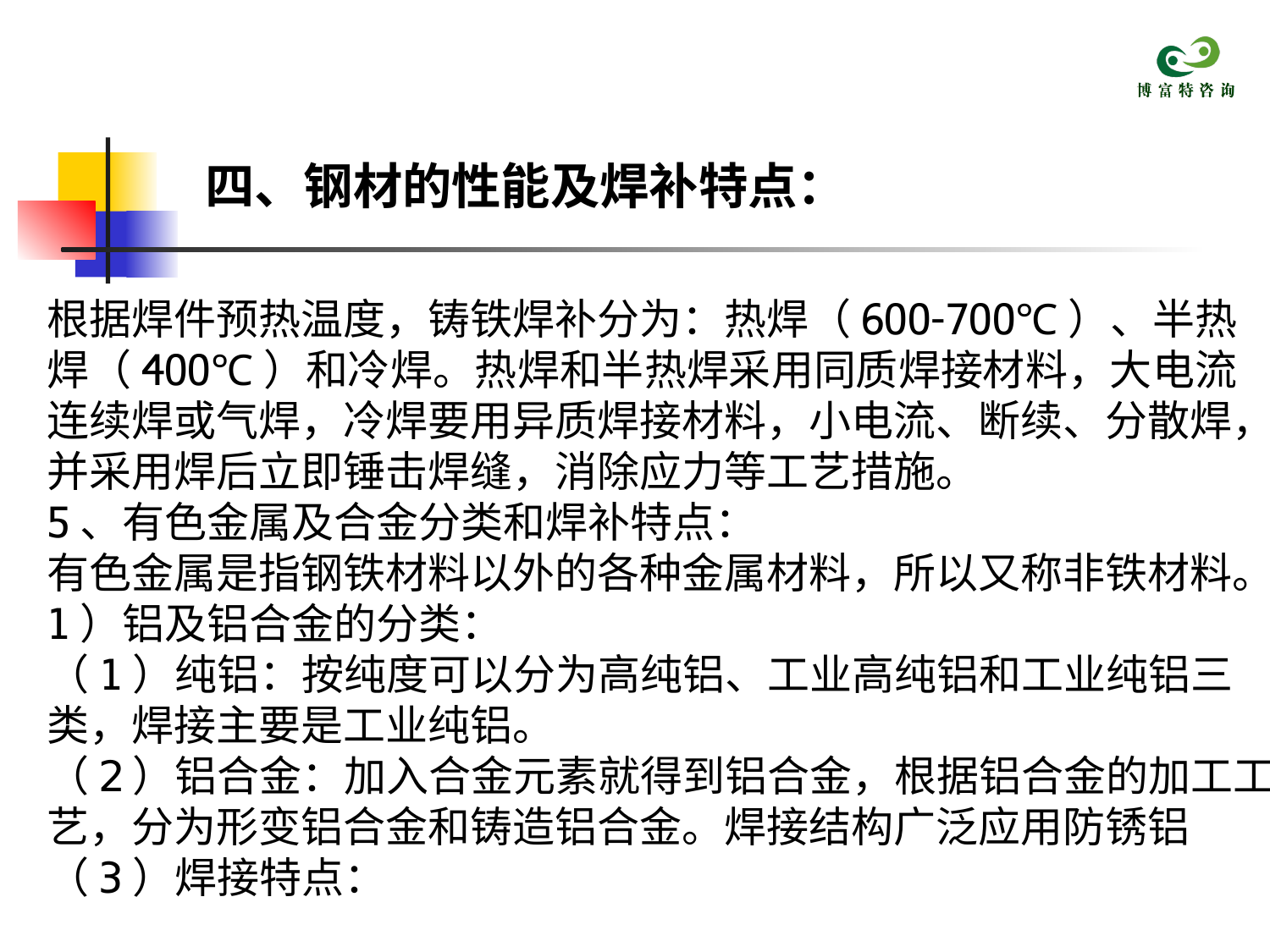

四、钢材的性能及焊补特点：

根据焊件预热温度，铸铁焊补分为：热焊（600-700℃）、半热
焊（400℃）和冷焊。热焊和半热焊采用同质焊接材料，大电流
连续焊或气焊，冷焊要用异质焊接材料，小电流、断续、分散焊，
并采用焊后立即锤击焊缝，消除应力等工艺措施。
5、有色金属及合金分类和焊补特点：
有色金属是指钢铁材料以外的各种金属材料，所以又称非铁材料。
1）铝及铝合金的分类：
（1）纯铝：按纯度可以分为高纯铝、工业高纯铝和工业纯铝三
类，焊接主要是工业纯铝。
（2）铝合金：加入合金元素就得到铝合金，根据铝合金的加工工
艺，分为形变铝合金和铸造铝合金。焊接结构广泛应用防锈铝
（3）焊接特点：